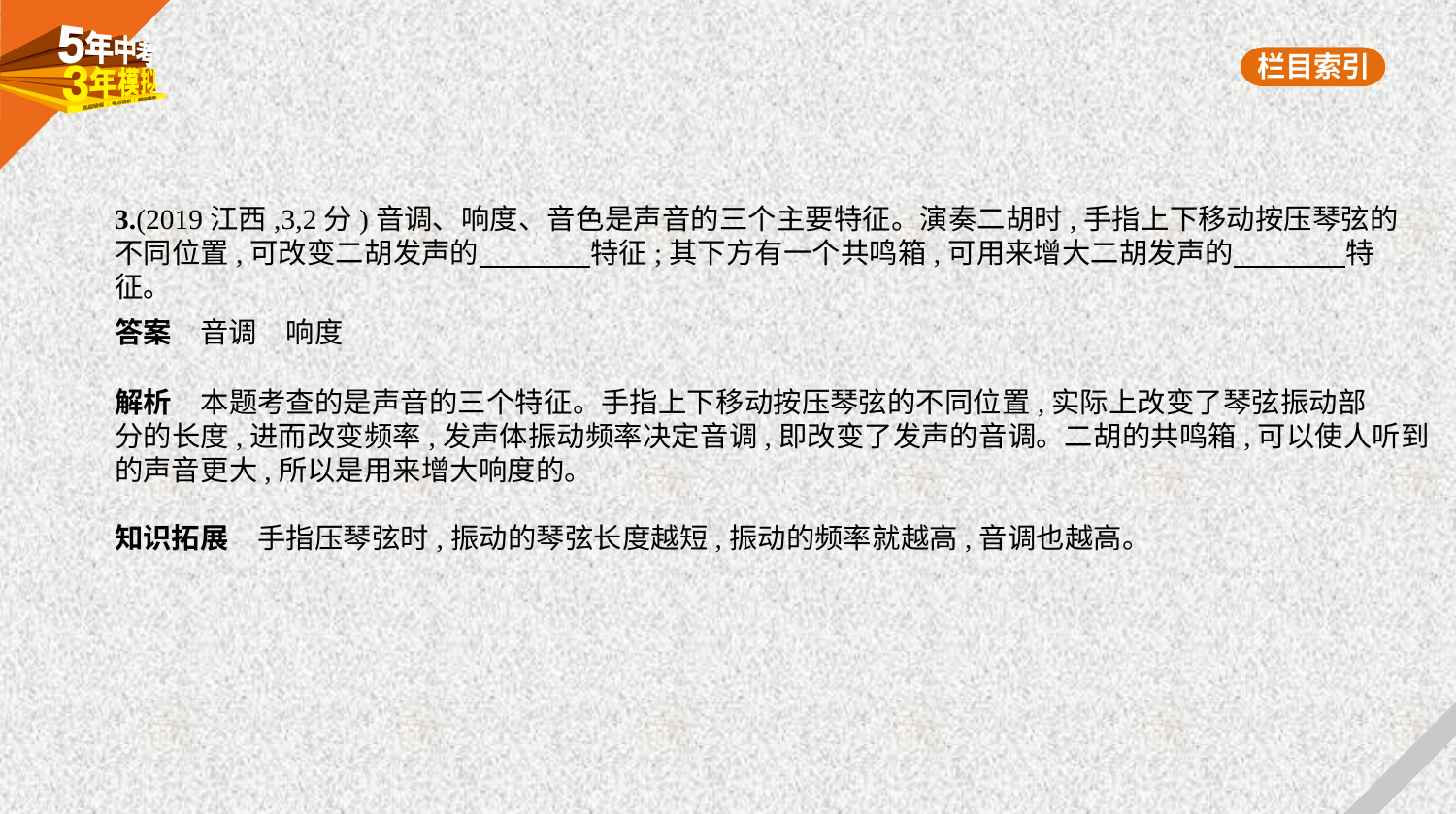

3.(2019江西,3,2分)音调、响度、音色是声音的三个主要特征。演奏二胡时,手指上下移动按压琴弦的
不同位置,可改变二胡发声的　　　    特征;其下方有一个共鸣箱,可用来增大二胡发声的　　　    特
征。
答案　音调　响度
解析　本题考查的是声音的三个特征。手指上下移动按压琴弦的不同位置,实际上改变了琴弦振动部
分的长度,进而改变频率,发声体振动频率决定音调,即改变了发声的音调。二胡的共鸣箱,可以使人听到
的声音更大,所以是用来增大响度的。
知识拓展　手指压琴弦时,振动的琴弦长度越短,振动的频率就越高,音调也越高。